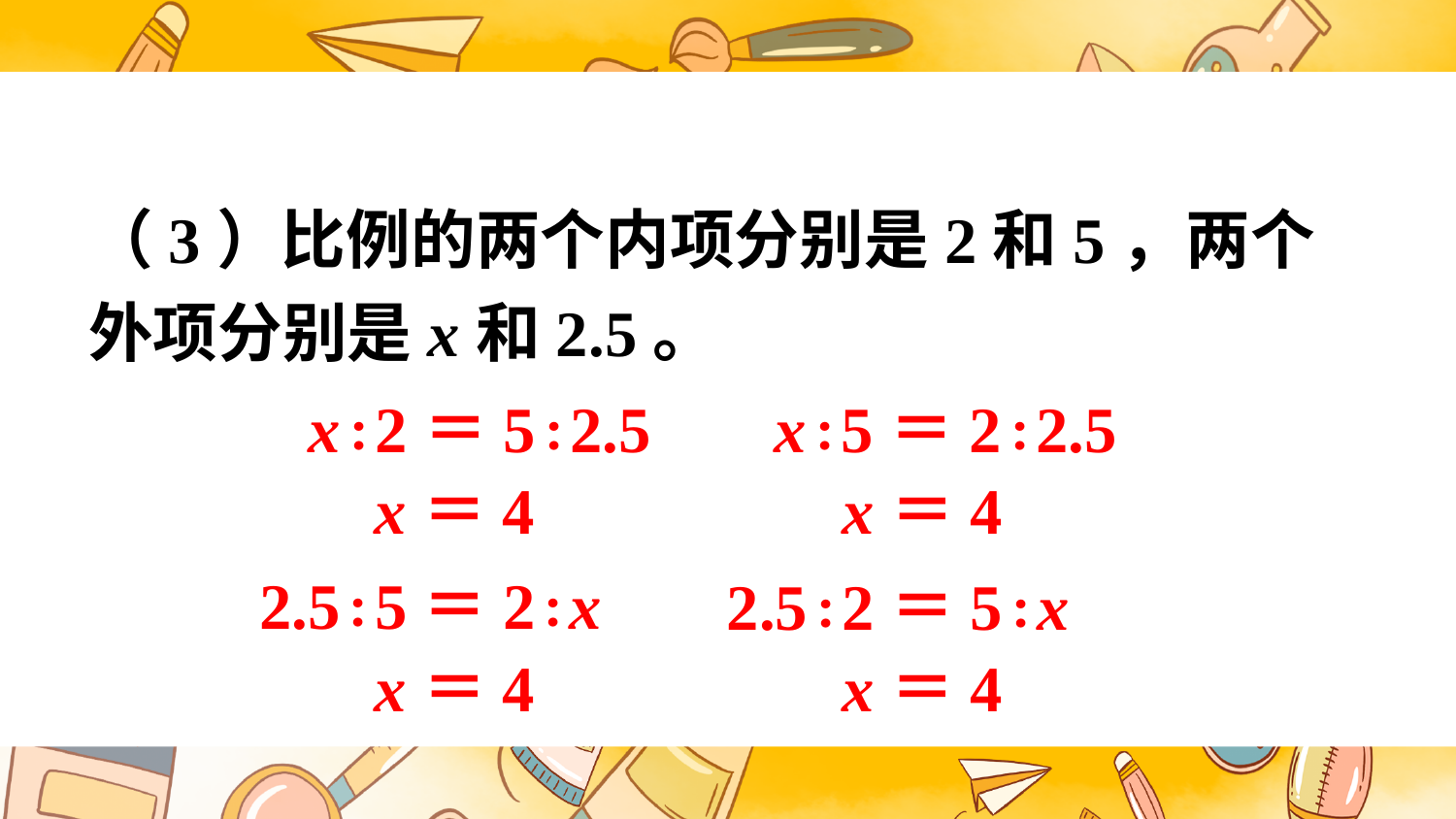

（3）比例的两个内项分别是2和5，两个外项分别是x和2.5。
x∶2＝5∶2.5
x∶5＝2∶2.5
x＝4
x＝4
2.5∶5＝2∶x
2.5∶2＝5∶x
x＝4
x＝4